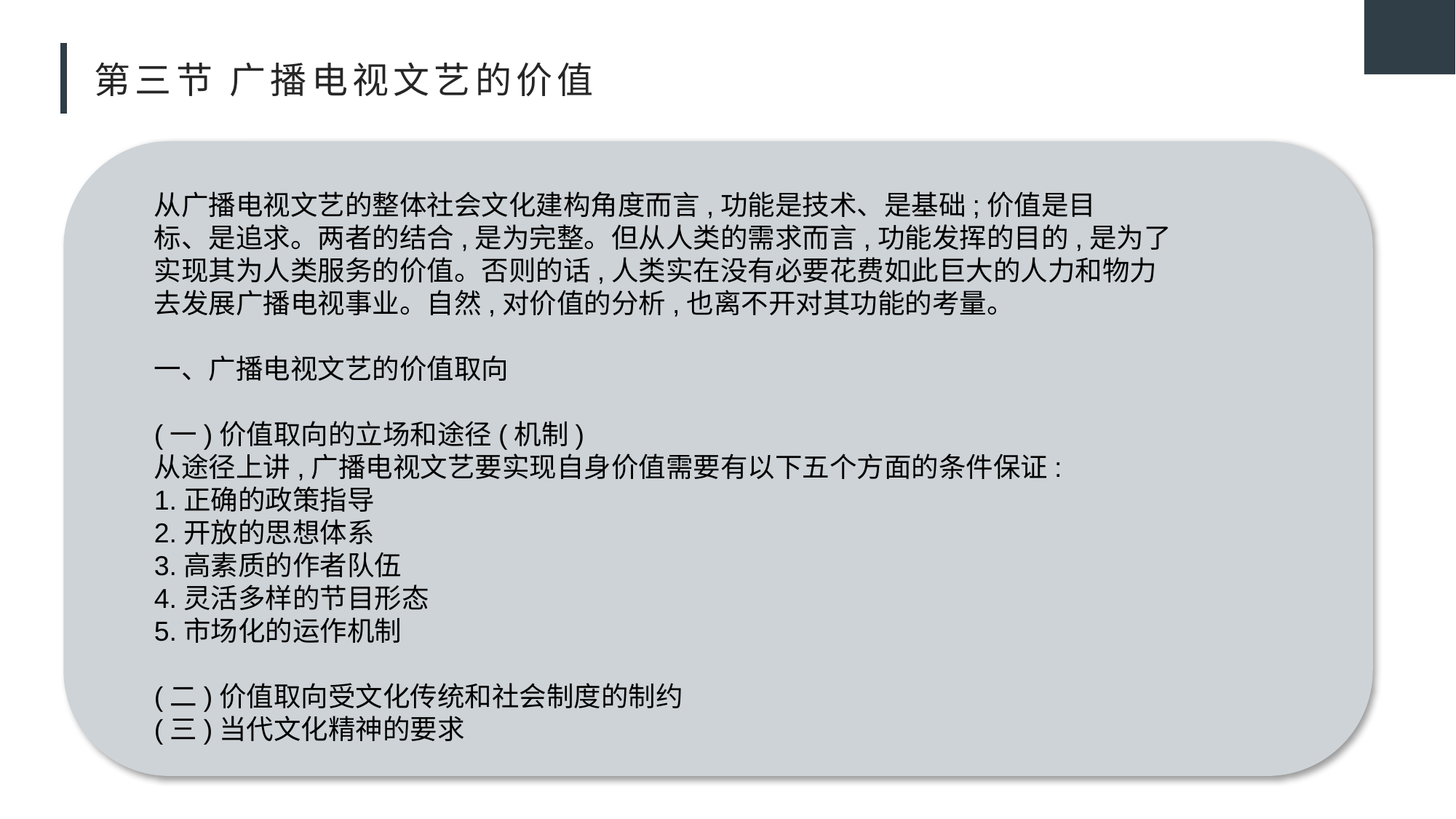

# 第三节 广播电视文艺的价值

从广播电视文艺的整体社会文化建构角度而言,功能是技术、是基础;价值是目
标、是追求。两者的结合,是为完整。但从人类的需求而言,功能发挥的目的,是为了
实现其为人类服务的价值。否则的话,人类实在没有必要花费如此巨大的人力和物力
去发展广播电视事业。自然,对价值的分析,也离不开对其功能的考量。

一、广播电视文艺的价值取向

(一)价值取向的立场和途径(机制)
从途径上讲,广播电视文艺要实现自身价值需要有以下五个方面的条件保证:
1.正确的政策指导
2.开放的思想体系
3.高素质的作者队伍
4.灵活多样的节目形态
5.市场化的运作机制

(二)价值取向受文化传统和社会制度的制约
(三)当代文化精神的要求